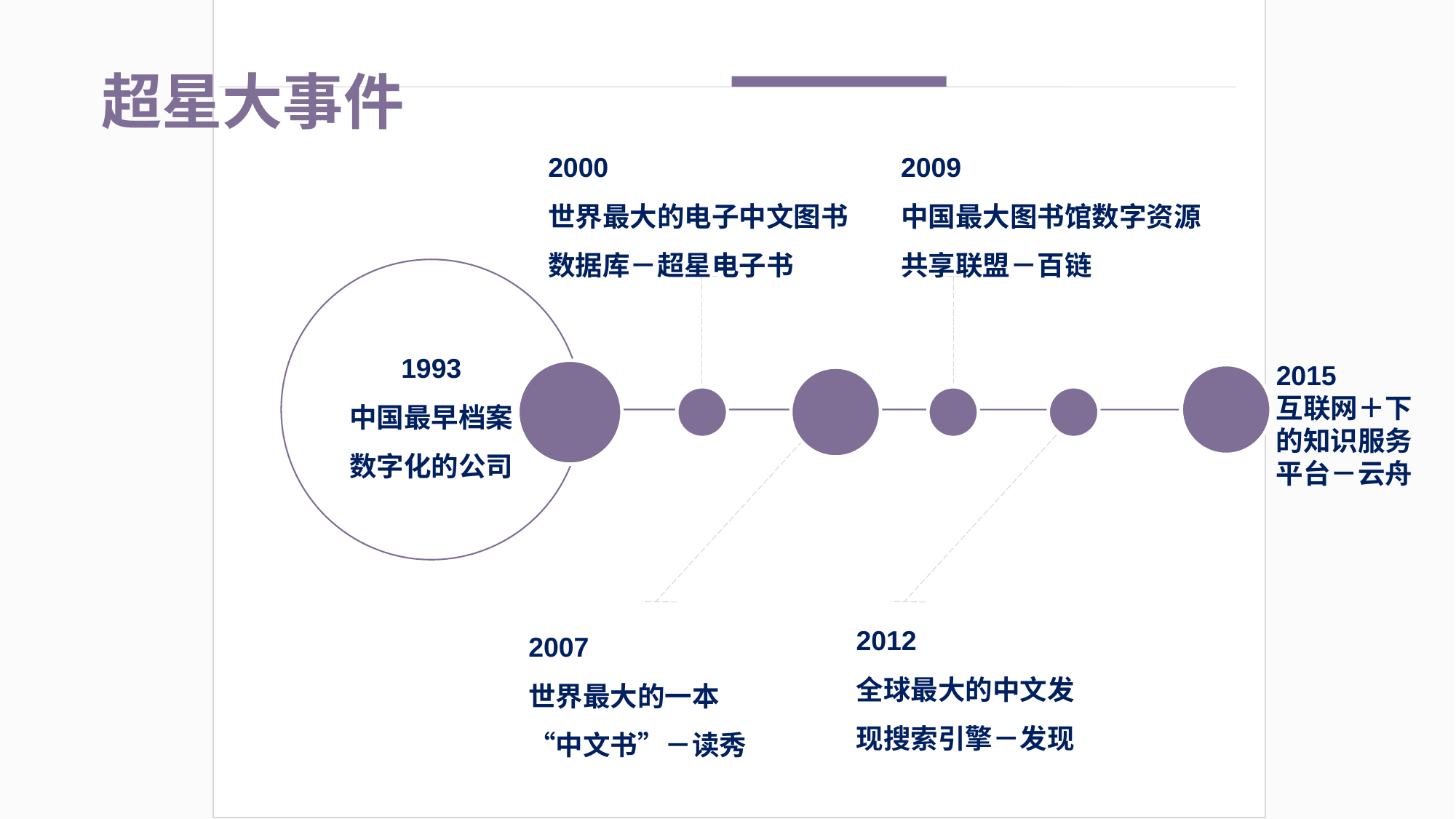

超星大事件

2000
世界最大的电子中文图书数据库－超星电子书
2009
中国最大图书馆数字资源共享联盟－百链

1993
中国最早档案数字化的公司
2015
互联网＋下的知识服务平台－云舟

2012
全球最大的中文发现搜索引擎－发现
2007
世界最大的一本“中文书”－读秀